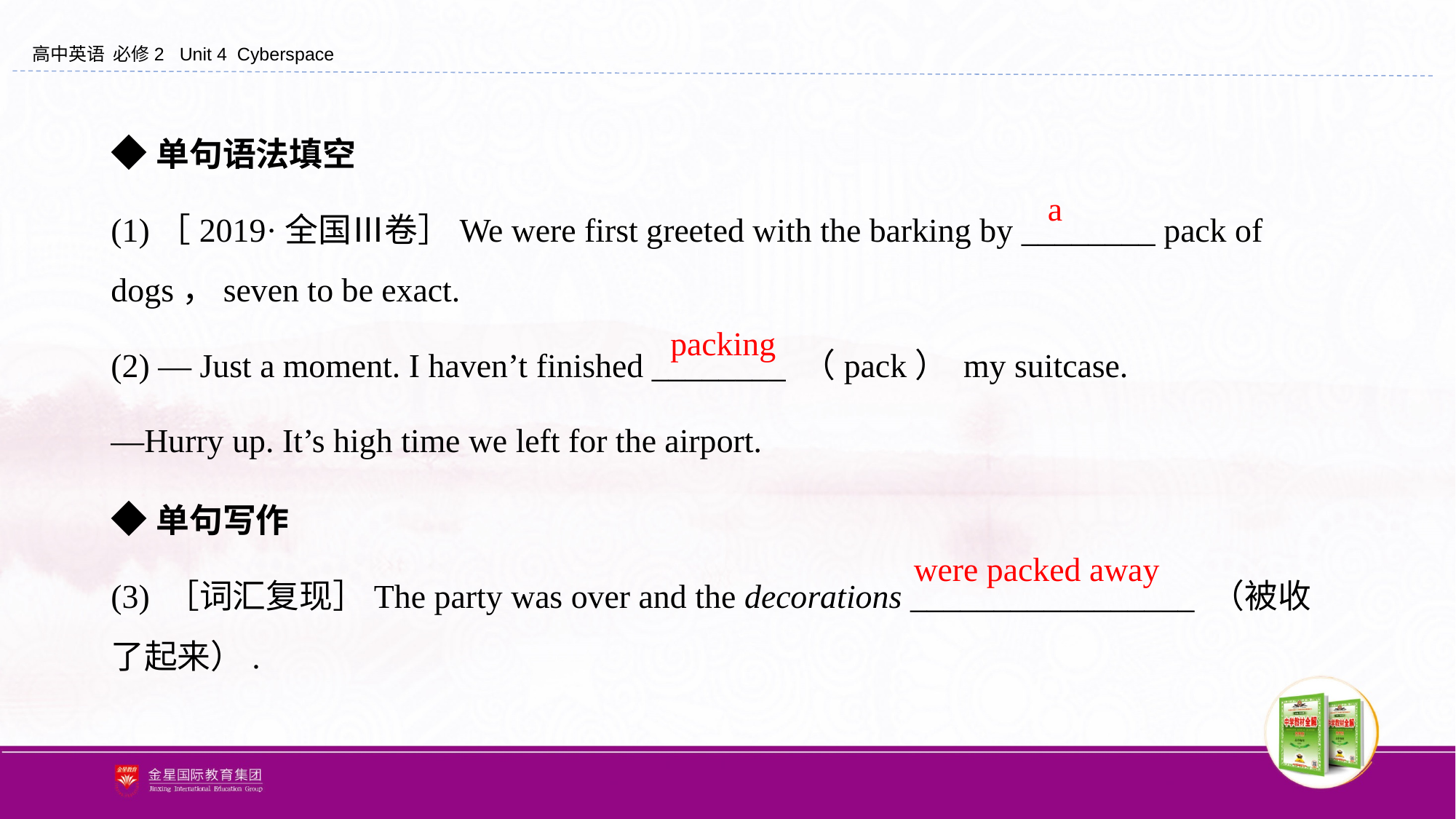

◆单句语法填空
(1)［2019·全国Ⅲ卷］We were first greeted with the barking by ________ pack of dogs，seven to be exact.
(2) — Just a moment. I haven’t finished ________ （pack） my suitcase.
—Hurry up. It’s high time we left for the airport.
◆单句写作
(3) ［词汇复现］The party was over and the decorations _________________ （被收了起来）.
a
packing
were packed away